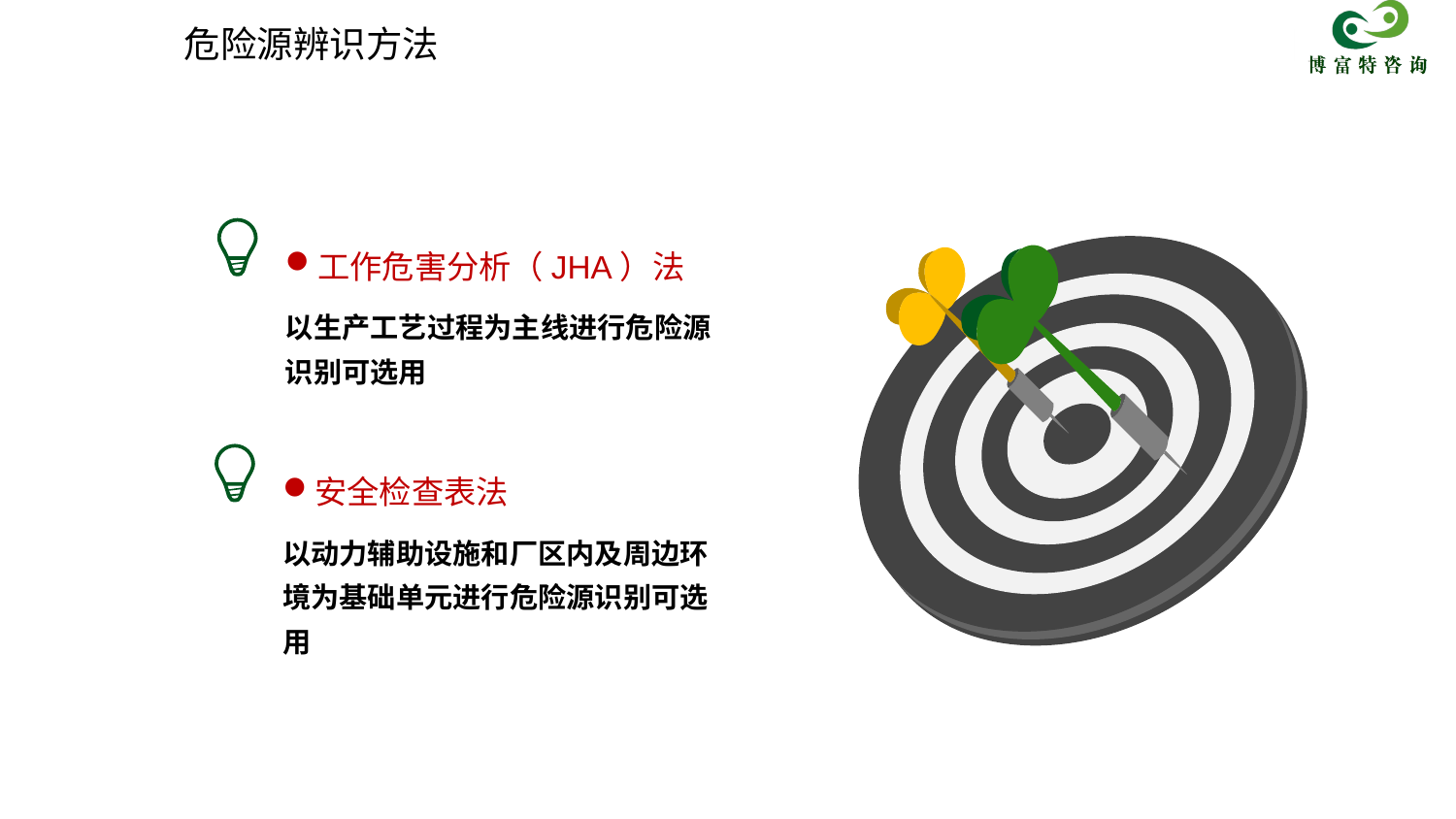

危险源辨识方法

工作危害分析（JHA）法
以生产工艺过程为主线进行危险源识别可选用

安全检查表法
以动力辅助设施和厂区内及周边环境为基础单元进行危险源识别可选用